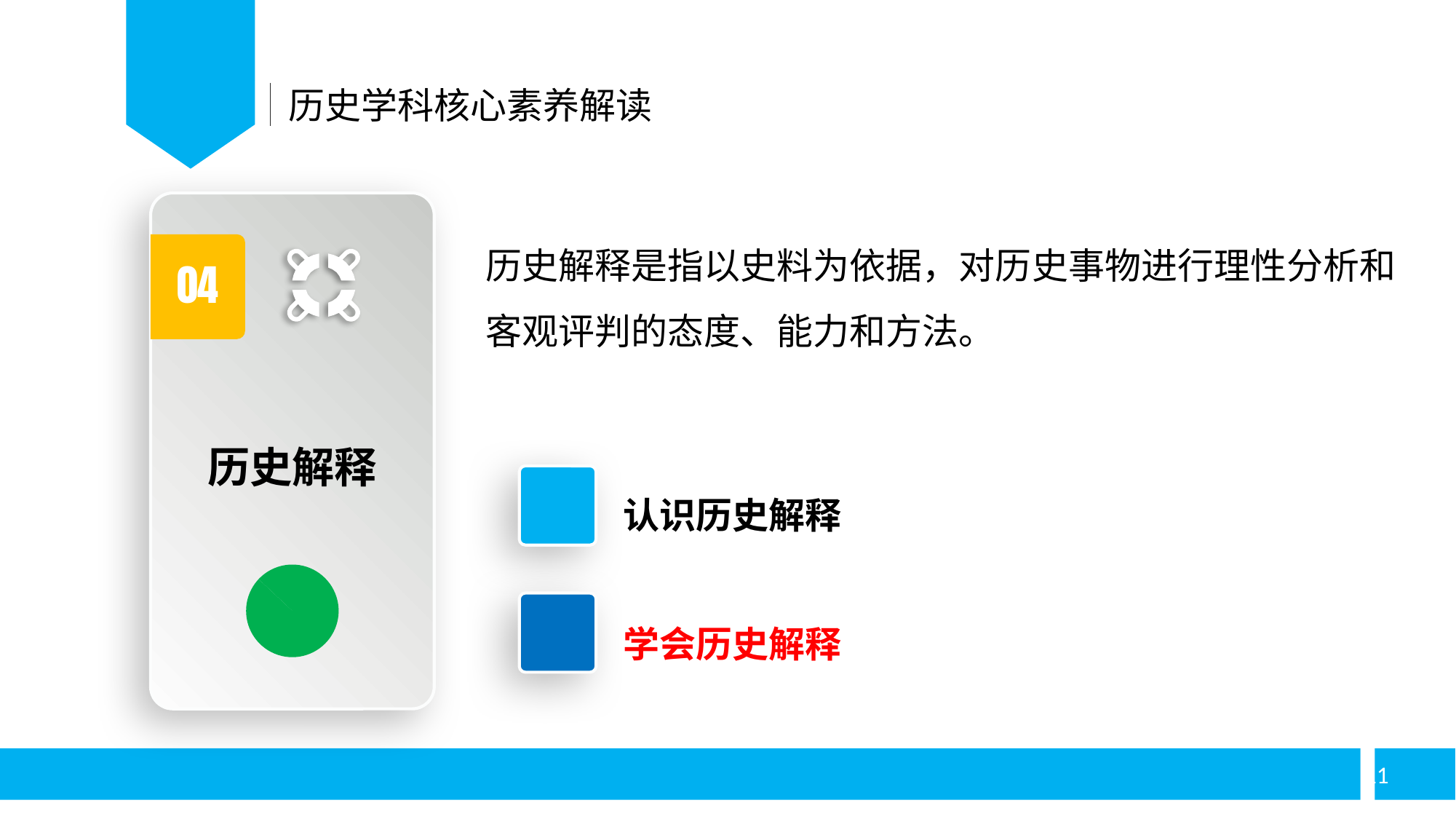

历史学科核心素养解读

04
历史解释

### Chart

| Category | 销售额 |
|---|---|
| 第一季度 | 87.0 |
| 第二季度 | 13.0 |
历史解释是指以史料为依据，对历史事物进行理性分析和客观评判的态度、能力和方法。
认识历史解释

学会历史解释